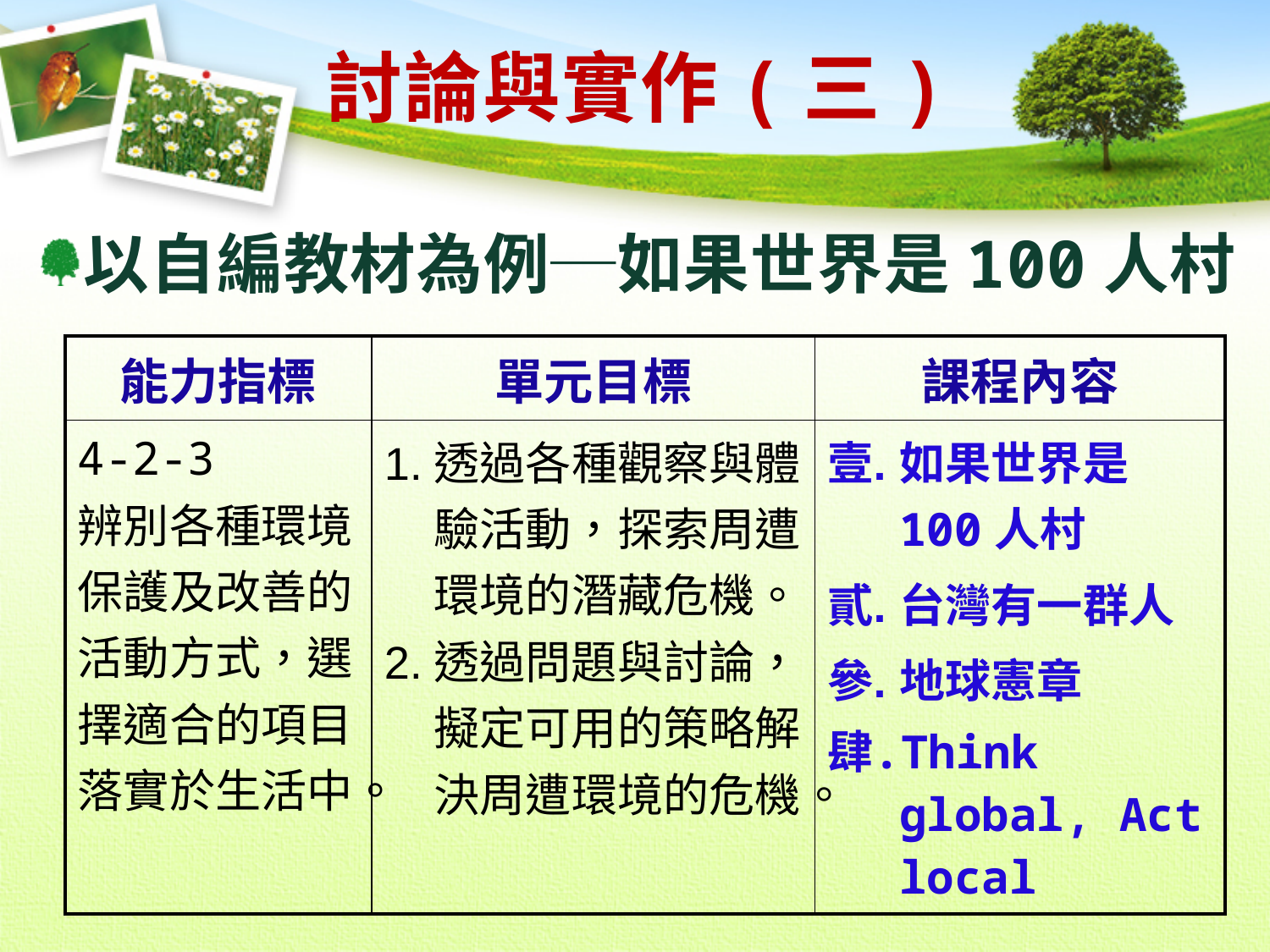

# 討論與實作(三)
以自編教材為例─如果世界是100人村
| 能力指標 | 單元目標 | 課程內容 |
| --- | --- | --- |
| 4-2-3 辨別各種環境保護及改善的活動方式，選擇適合的項目落實於生活中。 | 透過各種觀察與體驗活動，探索周遭環境的潛藏危機。 透過問題與討論，擬定可用的策略解決周遭環境的危機。 | 如果世界是100人村 台灣有一群人 地球憲章 Think global, Act local |